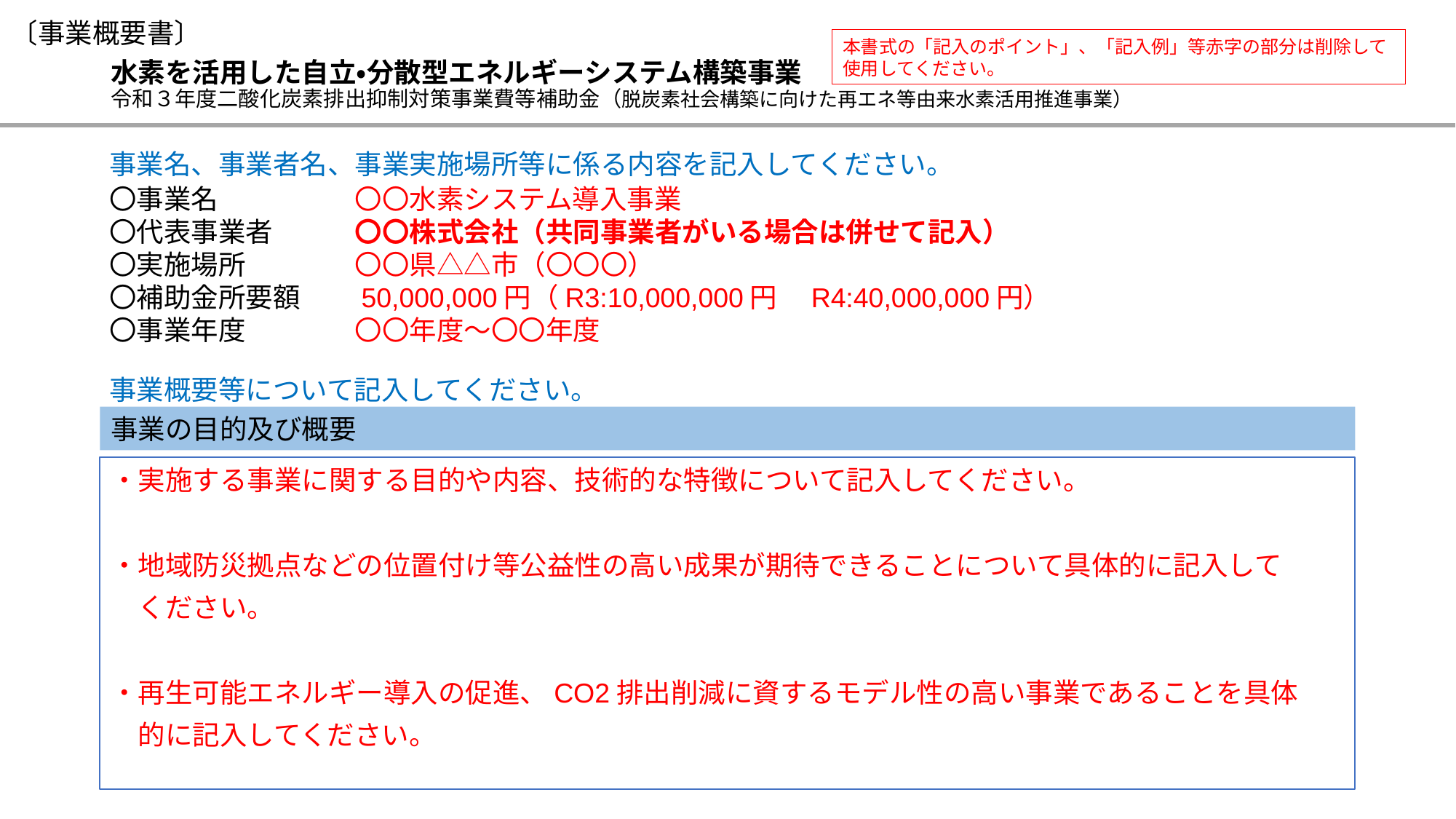

〔事業概要書〕
本書式の「記入のポイント」、「記入例」等赤字の部分は削除して使用してください。
# 水素を活用した自立・分散型エネルギーシステム構築事業 令和３年度二酸化炭素排出抑制対策事業費等補助金（脱炭素社会構築に向けた再エネ等由来水素活用推進事業）
事業名、事業者名、事業実施場所等に係る内容を記入してください。
〇事業名　　　　　〇〇水素システム導入事業
〇代表事業者　　　〇〇株式会社（共同事業者がいる場合は併せて記入）
〇実施場所　　　　〇〇県△△市（〇〇〇）
〇補助金所要額　　50,000,000円（R3:10,000,000円　R4:40,000,000円）
〇事業年度　　　　〇〇年度～〇〇年度
事業概要等について記入してください。
事業の目的及び概要
・実施する事業に関する目的や内容、技術的な特徴について記入してください。

・地域防災拠点などの位置付け等公益性の高い成果が期待できることについて具体的に記入して
　ください。

・再生可能エネルギー導入の促進、CO2排出削減に資するモデル性の高い事業であることを具体
　的に記入してください。